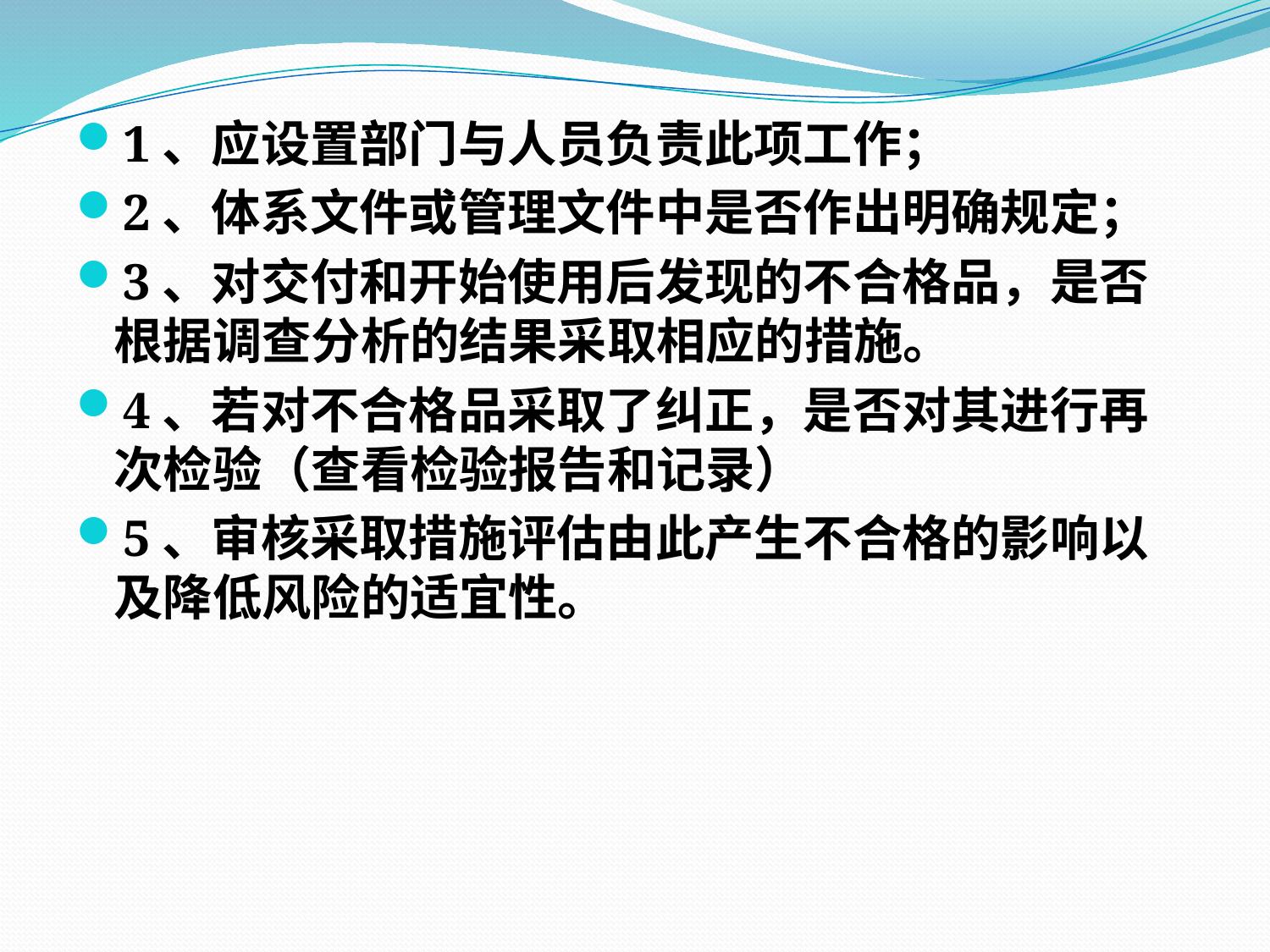

1、应设置部门与人员负责此项工作；
2、体系文件或管理文件中是否作出明确规定；
3、对交付和开始使用后发现的不合格品，是否根据调查分析的结果采取相应的措施。
4、若对不合格品采取了纠正，是否对其进行再次检验（查看检验报告和记录）
5、审核采取措施评估由此产生不合格的影响以及降低风险的适宜性。